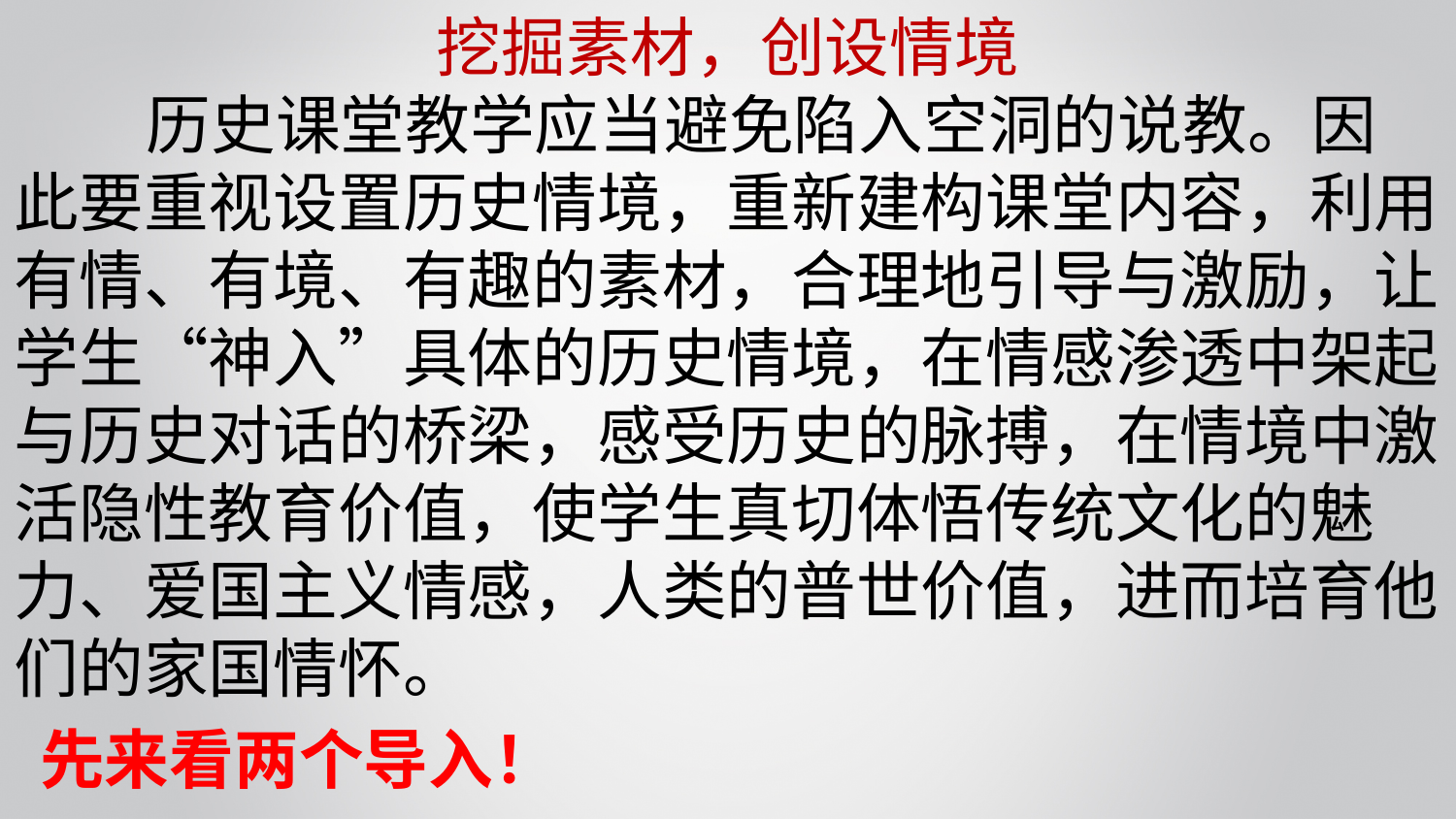

挖掘素材，创设情境
        历史课堂教学应当避免陷入空洞的说教。因此要重视设置历史情境，重新建构课堂内容，利用有情、有境、有趣的素材，合理地引导与激励，让学生“神入”具体的历史情境，在情感渗透中架起与历史对话的桥梁，感受历史的脉搏，在情境中激活隐性教育价值，使学生真切体悟传统文化的魅力、爱国主义情感，人类的普世价值，进而培育他们的家国情怀。
先来看两个导入！